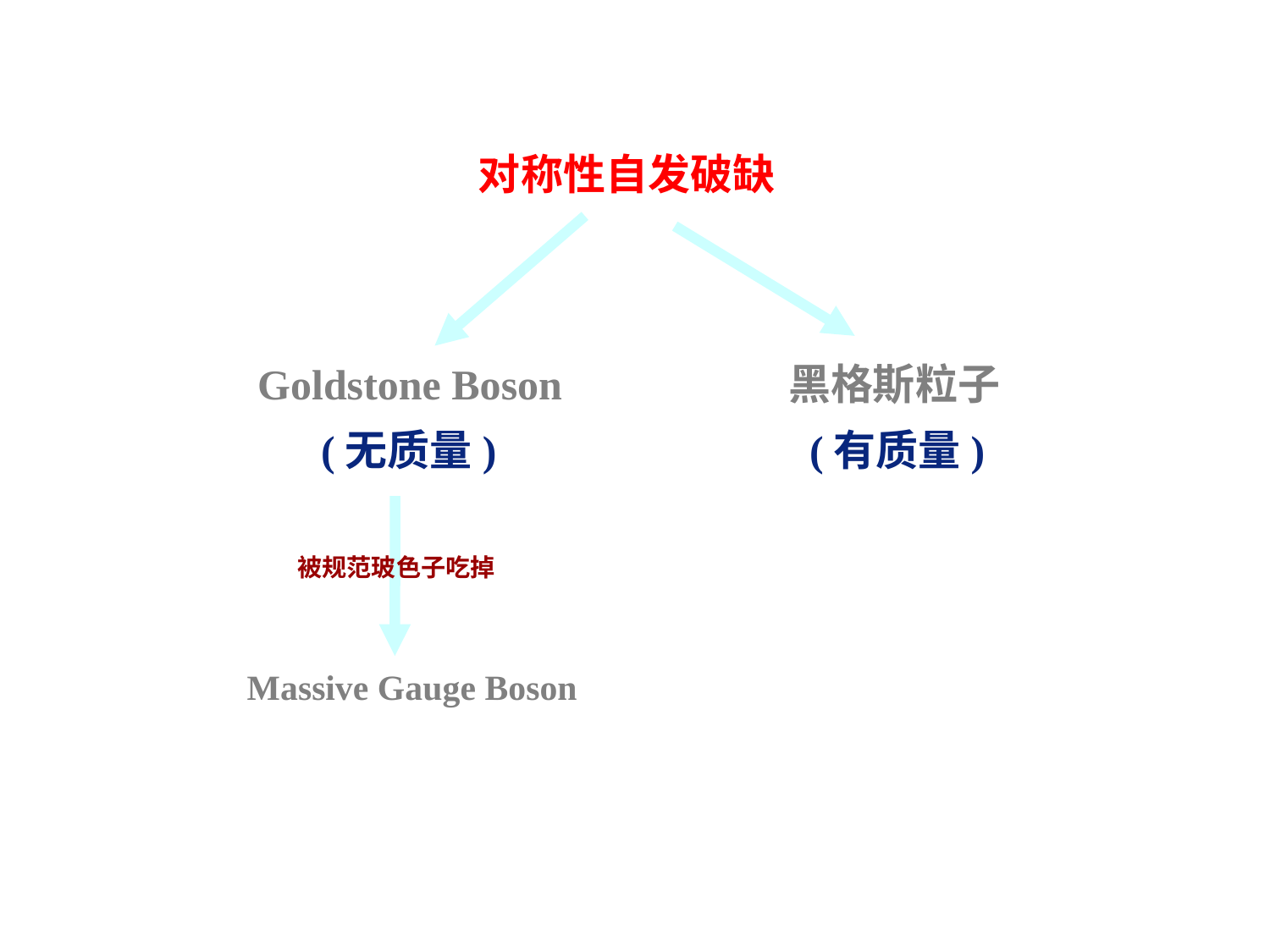

对称性自发破缺

Goldstone Boson
      (无质量)
黑格斯粒子
  (有质量)

被规范玻色子吃掉
Massive Gauge Boson